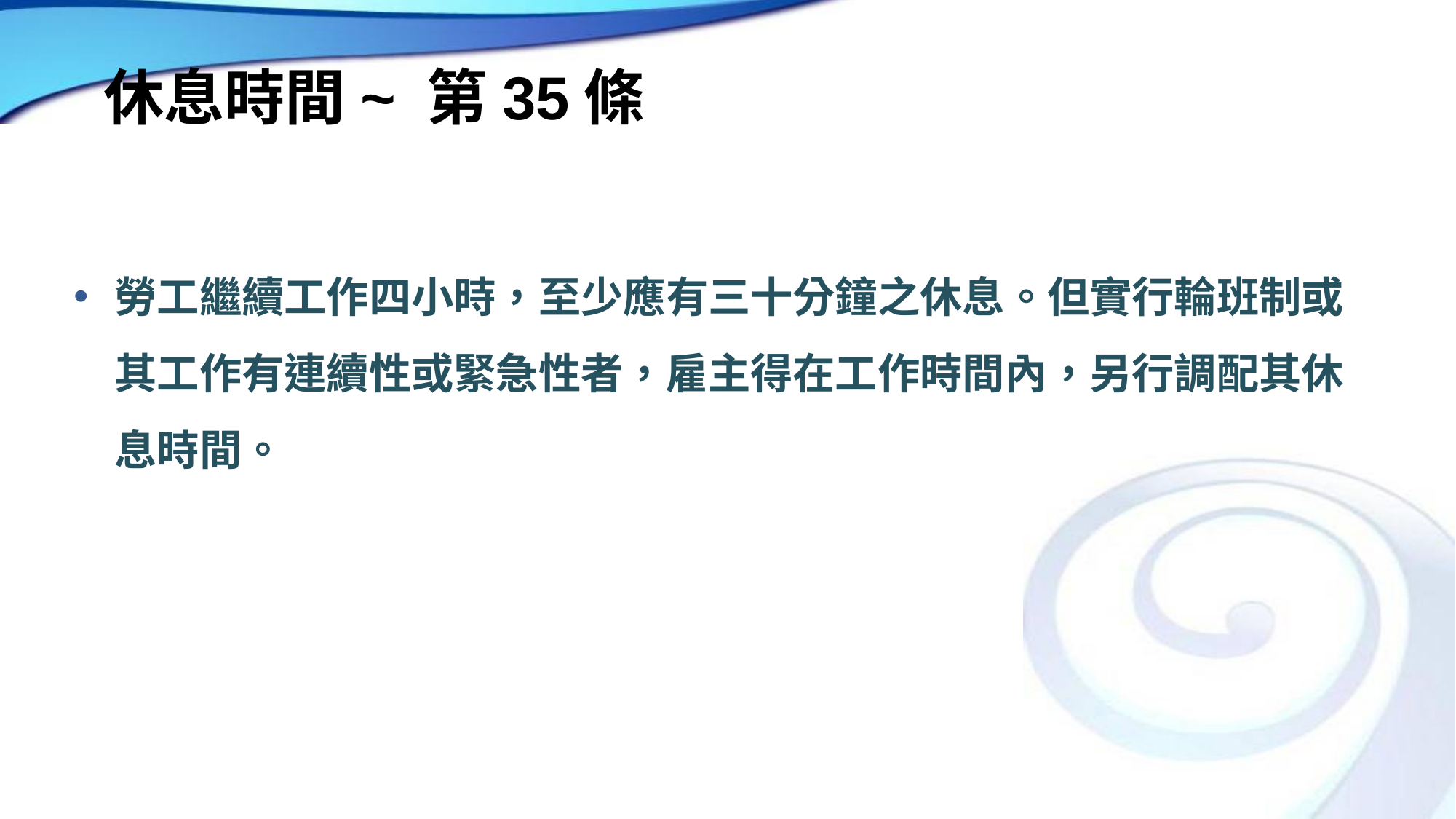

# 休息時間~ 第35條

勞工繼續工作四小時，至少應有三十分鐘之休息。但實行輪班制或其工作有連續性或緊急性者，雇主得在工作時間內，另行調配其休息時間。